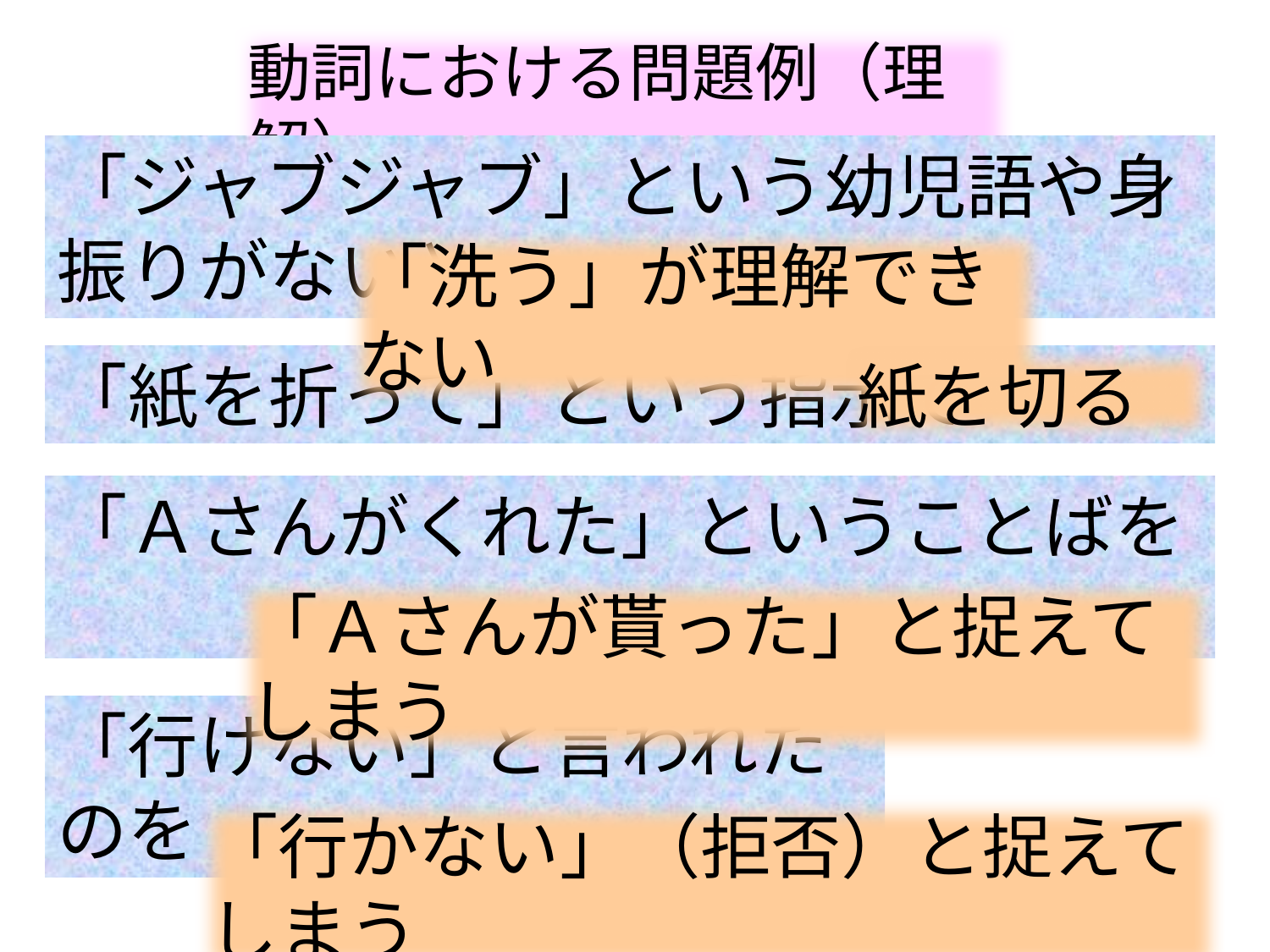

動詞における問題例（理解）
「ジャブジャブ」という幼児語や身振りがないと
「洗う」が理解できない
「紙を折って」という指示で
紙を切る
「Ａさんがくれた」ということばを
「Ａさんが貰った」と捉えてしまう
「行けない」と言われたのを
「行かない」（拒否）と捉えてしまう